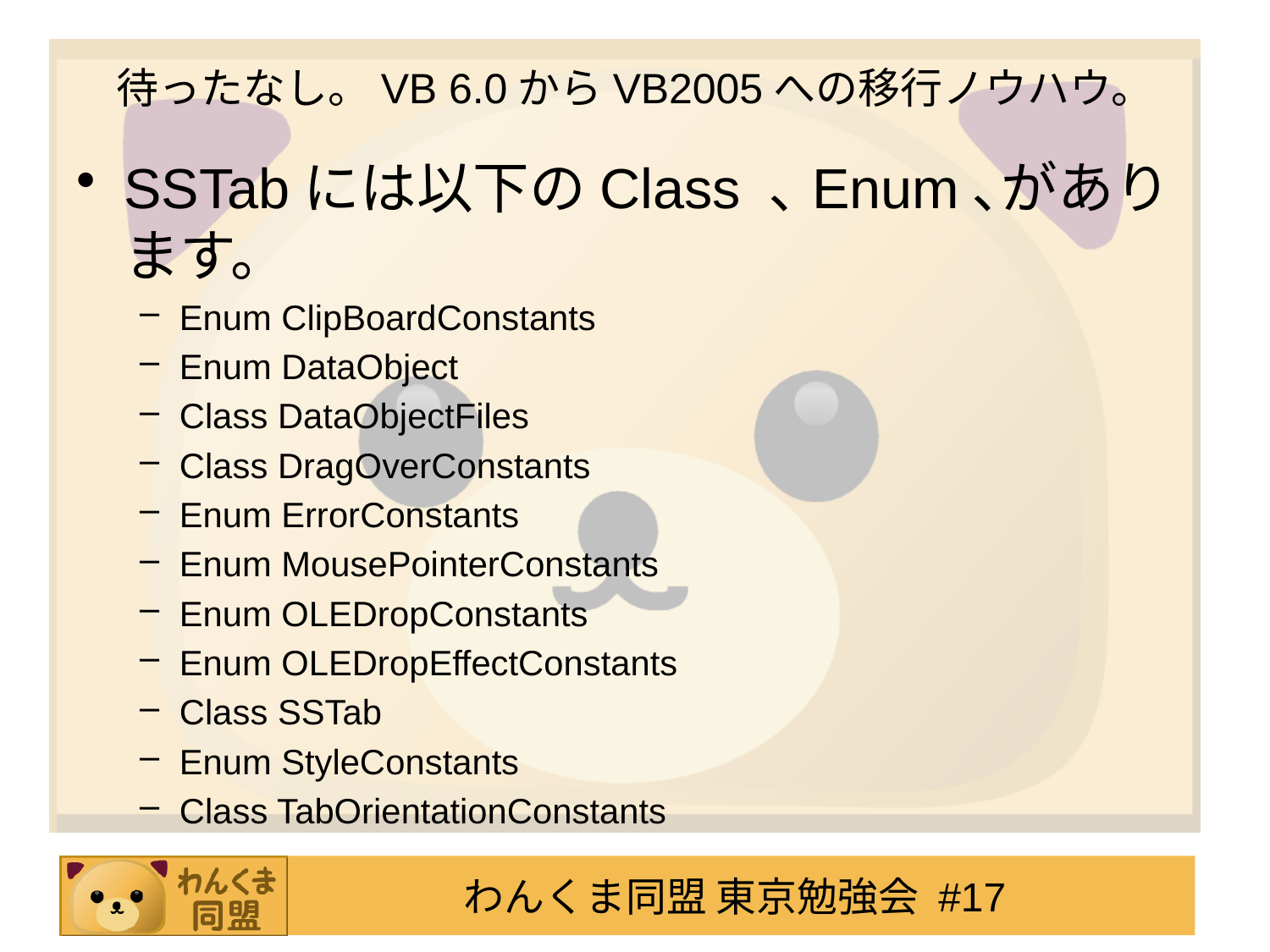

# 待ったなし。VB 6.0からVB2005への移行ノウハウ。
SSTabには以下のClass ､Enum､があります。
Enum ClipBoardConstants
Enum DataObject
Class DataObjectFiles
Class DragOverConstants
Enum ErrorConstants
Enum MousePointerConstants
Enum OLEDropConstants
Enum OLEDropEffectConstants
Class SSTab
Enum StyleConstants
Class TabOrientationConstants